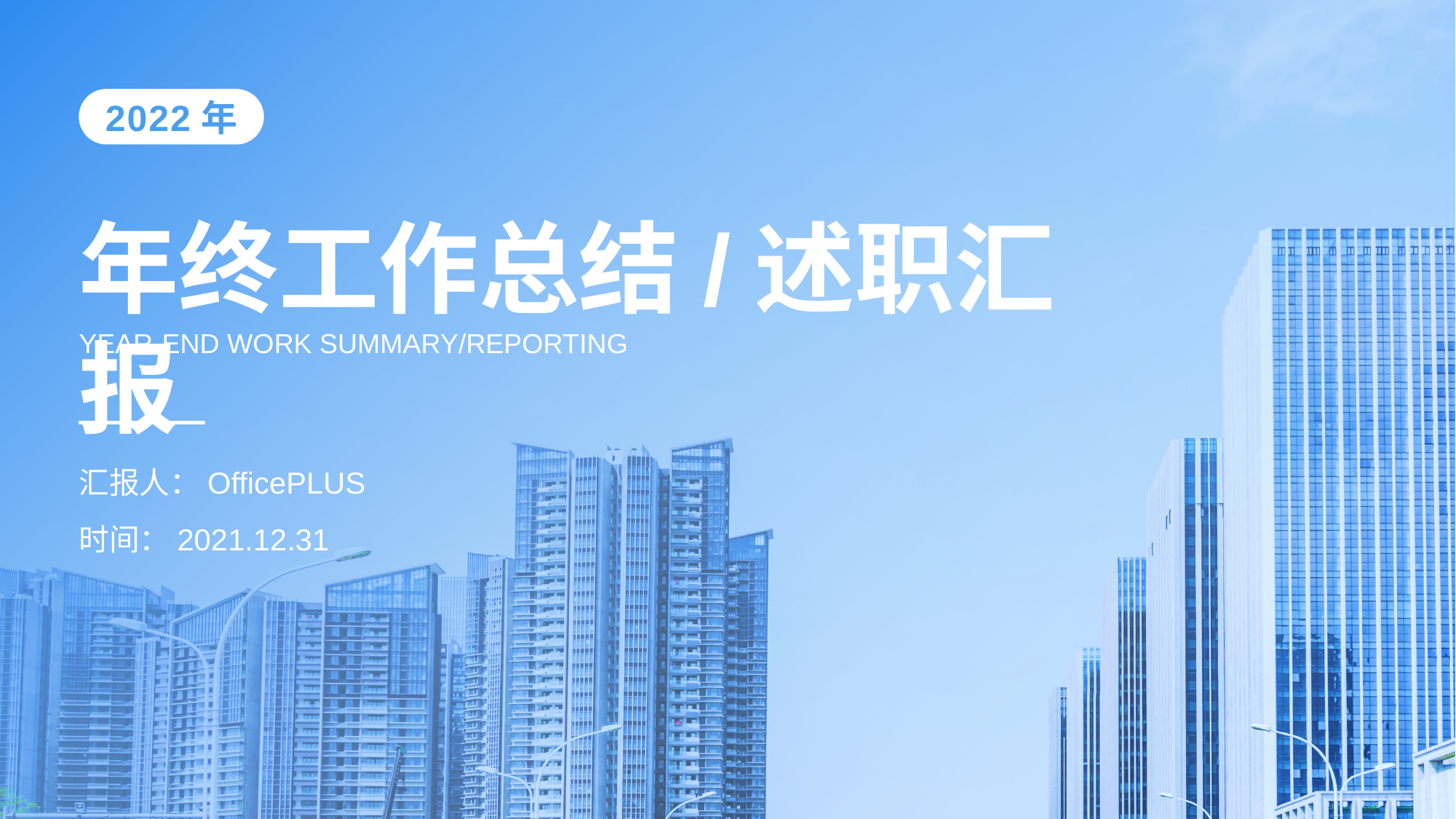

2022年
年终工作总结/述职汇报
YEAR-END WORK SUMMARY/REPORTING
汇报人：OfficePLUS
时间：2021.12.31